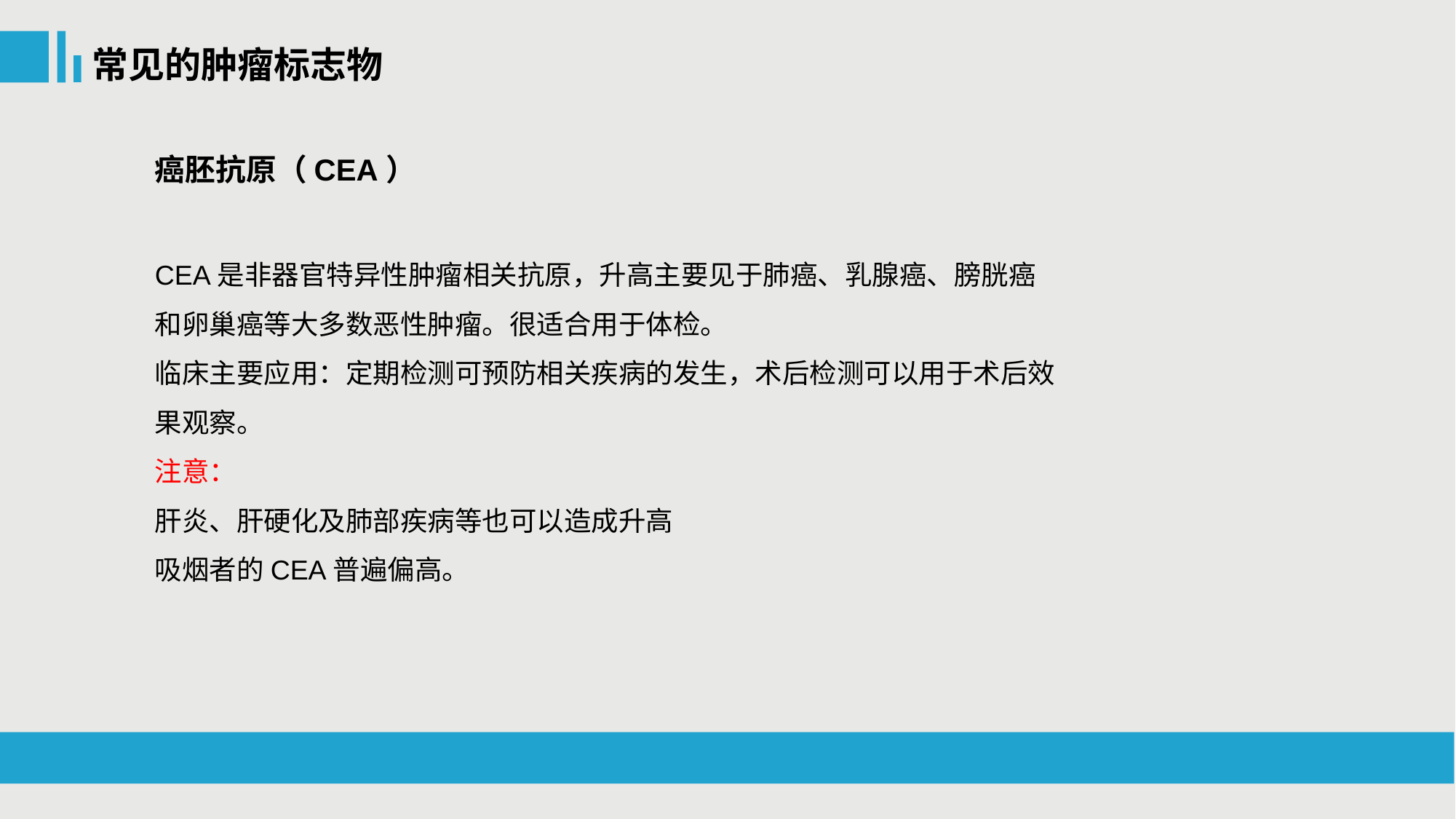

常见的肿瘤标志物

癌胚抗原（CEA）

CEA是非器官特异性肿瘤相关抗原，升高主要见于肺癌、乳腺癌、膀胱癌和卵巢癌等大多数恶性肿瘤。很适合用于体检。
临床主要应用：定期检测可预防相关疾病的发生，术后检测可以用于术后效果观察。
注意：
肝炎、肝硬化及肺部疾病等也可以造成升高
吸烟者的CEA普遍偏高。